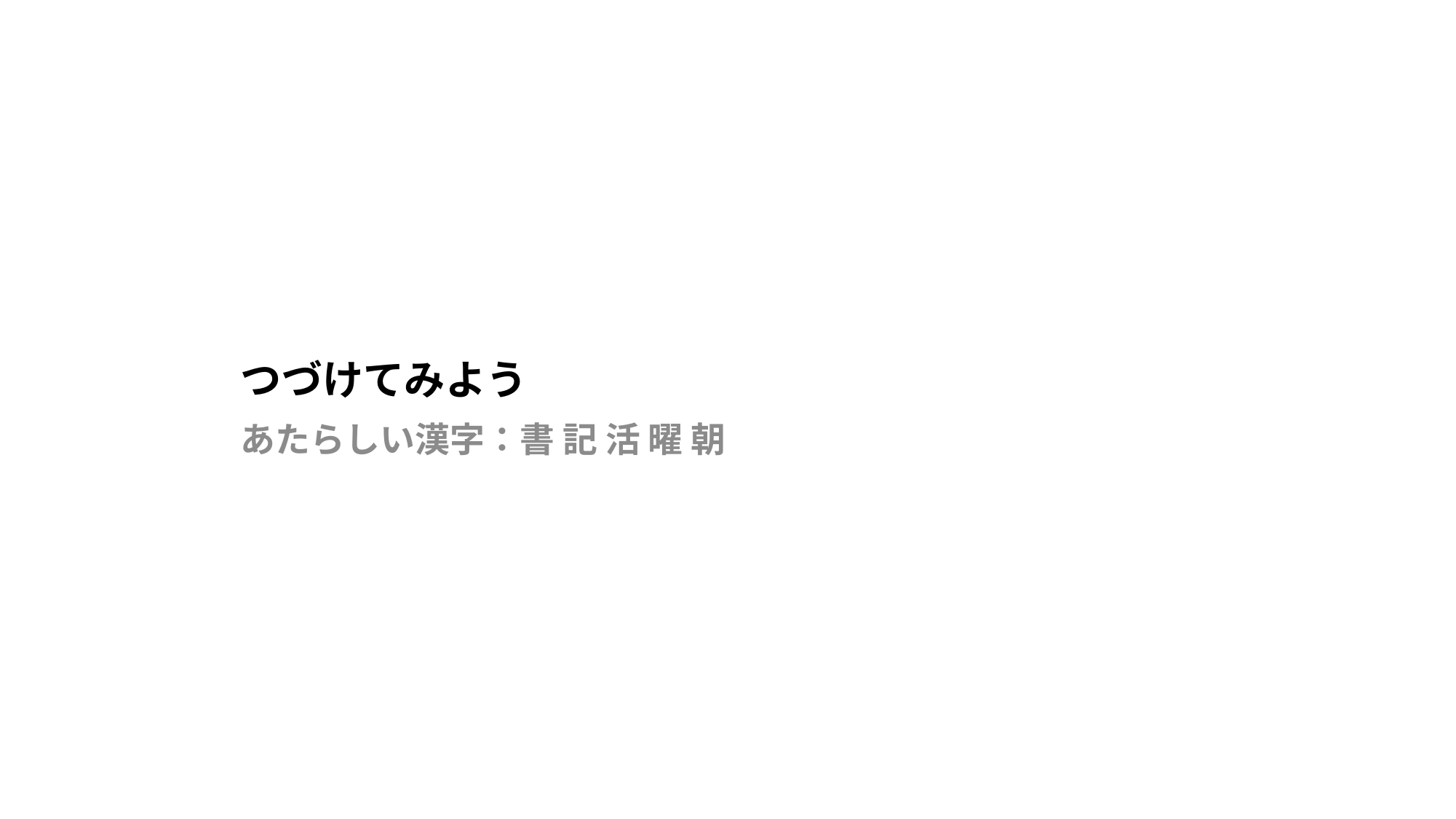

# つづけてみよう
あたらしい漢字：書 記 活 曜 朝